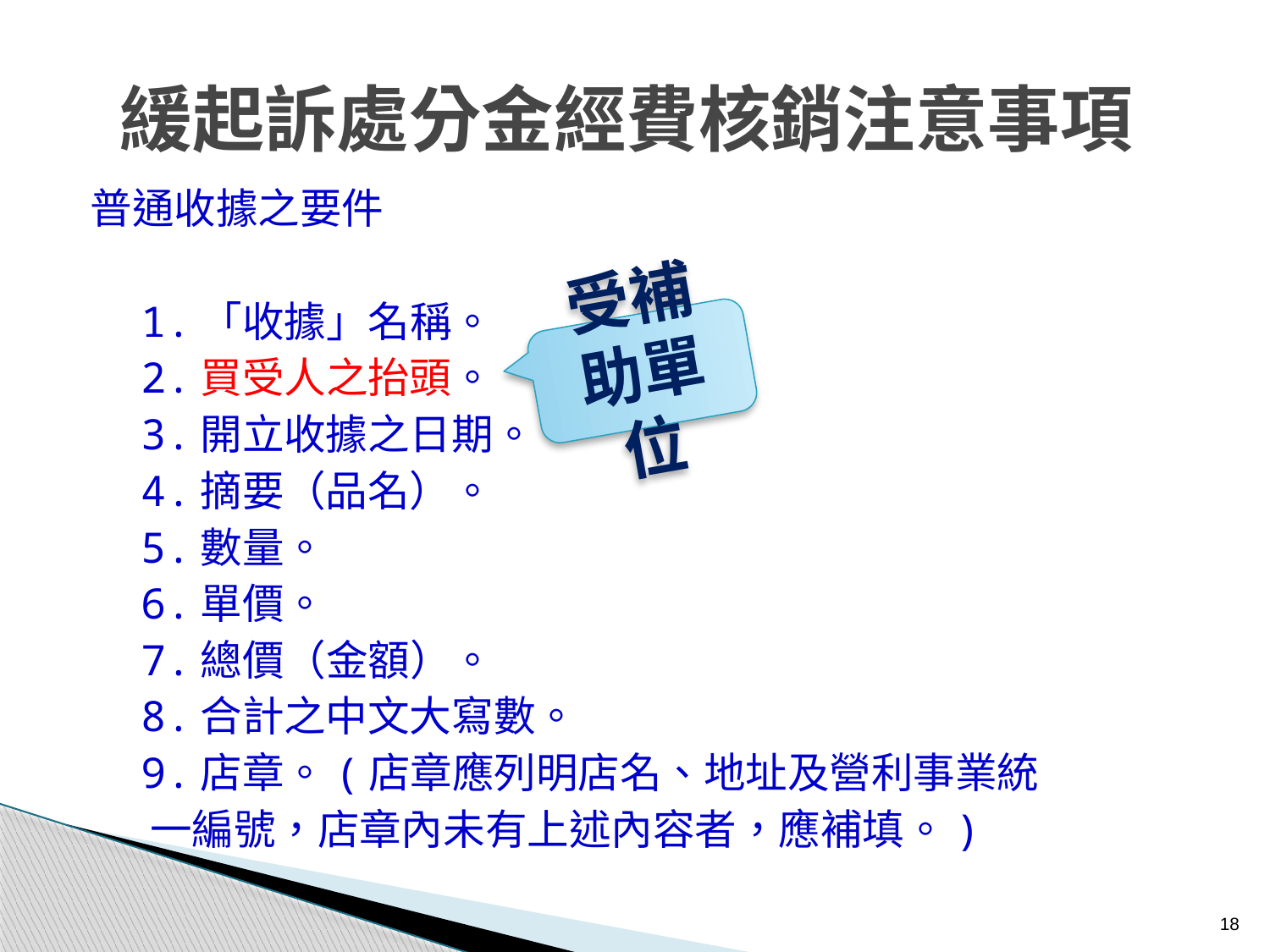

# 緩起訴處分金經費核銷注意事項
普通收據之要件

  1.「收據」名稱。
  2.買受人之抬頭。
  3.開立收據之日期。
  4.摘要（品名）。
  5.數量。
  6.單價。
  7.總價（金額）。
  8.合計之中文大寫數。
  9.店章。(店章應列明店名、地址及營利事業統
       一編號，店章內未有上述內容者，應補填。)

受補助單位
18